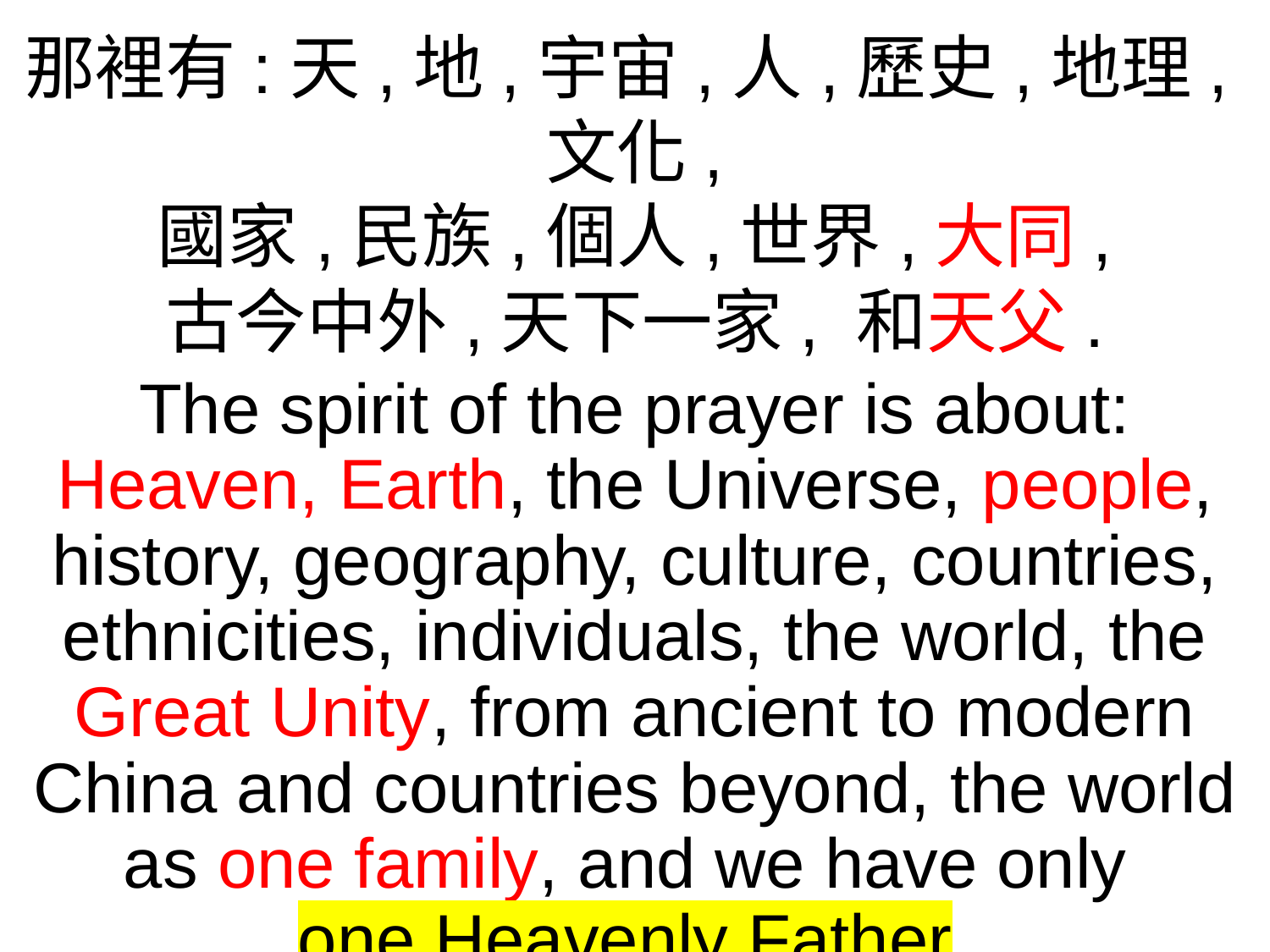

那裡有:天,地,宇宙,人,歷史,地理,文化,
國家,民族,個人,世界,大同,
古今中外,天下一家, 和天父.
The spirit of the prayer is about: Heaven, Earth, the Universe, people, history, geography, culture, countries, ethnicities, individuals, the world, the Great Unity, from ancient to modern China and countries beyond, the world as one family, and we have only
one Heavenly Father.